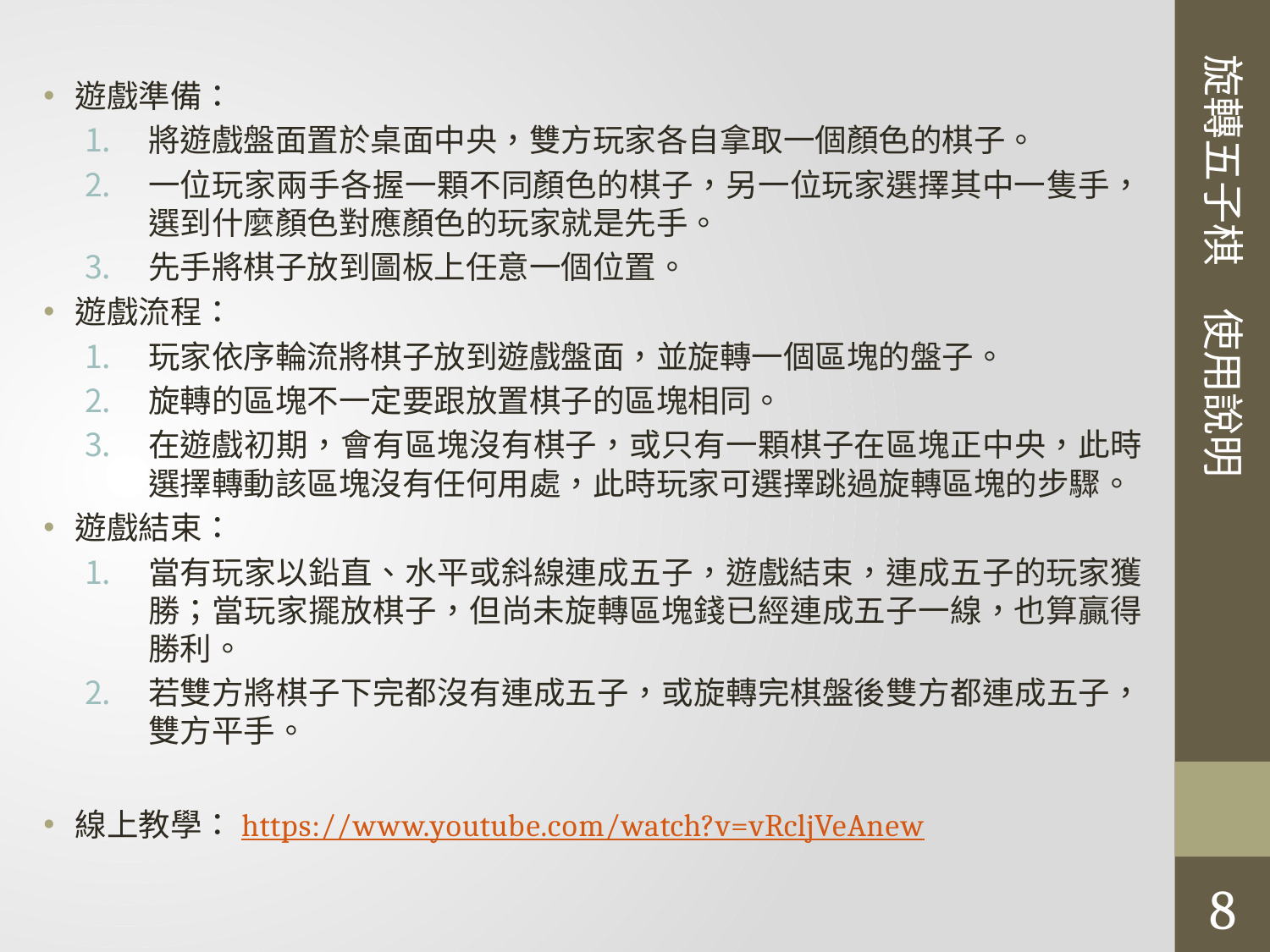

旋轉五子棋　使用說明
遊戲準備：
將遊戲盤面置於桌面中央，雙方玩家各自拿取一個顏色的棋子。
一位玩家兩手各握一顆不同顏色的棋子，另一位玩家選擇其中一隻手，選到什麼顏色對應顏色的玩家就是先手。
先手將棋子放到圖板上任意一個位置。
遊戲流程：
玩家依序輪流將棋子放到遊戲盤面，並旋轉一個區塊的盤子。
旋轉的區塊不一定要跟放置棋子的區塊相同。
在遊戲初期，會有區塊沒有棋子，或只有一顆棋子在區塊正中央，此時選擇轉動該區塊沒有任何用處，此時玩家可選擇跳過旋轉區塊的步驟。
遊戲結束：
當有玩家以鉛直、水平或斜線連成五子，遊戲結束，連成五子的玩家獲勝；當玩家擺放棋子，但尚未旋轉區塊錢已經連成五子一線，也算贏得勝利。
若雙方將棋子下完都沒有連成五子，或旋轉完棋盤後雙方都連成五子，雙方平手。

線上教學：https://www.youtube.com/watch?v=vRcljVeAnew
8